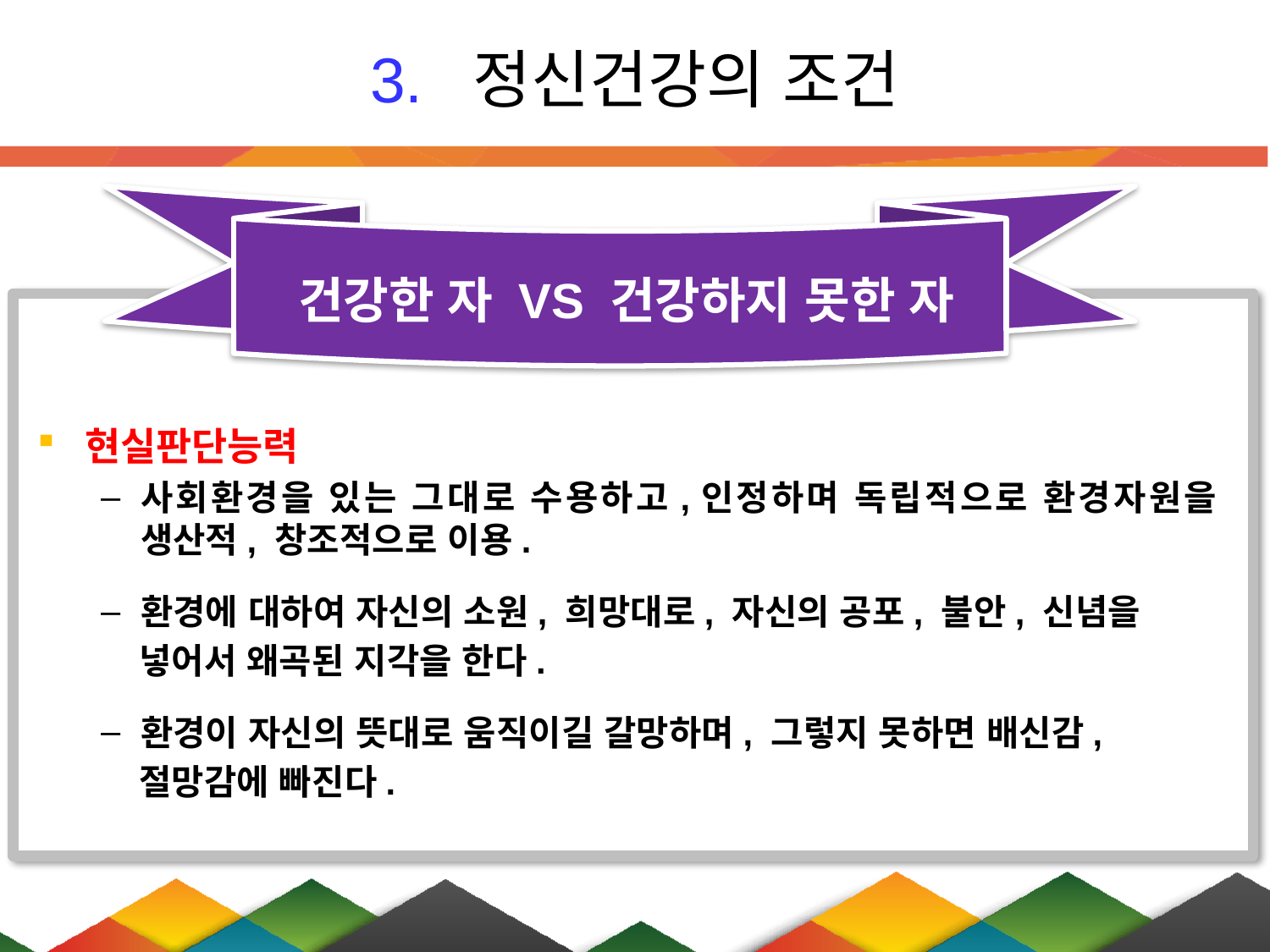

# 정신건강의 조건

건강한 자 VS 건강하지 못한 자

현실판단능력
사회환경을 있는 그대로 수용하고,인정하며 독립적으로 환경자원을 생산적, 창조적으로 이용.

환경에 대하여 자신의 소원, 희망대로, 자신의 공포, 불안, 신념을
   넣어서 왜곡된 지각을 한다.

환경이 자신의 뜻대로 움직이길 갈망하며, 그렇지 못하면 배신감,
   절망감에 빠진다.